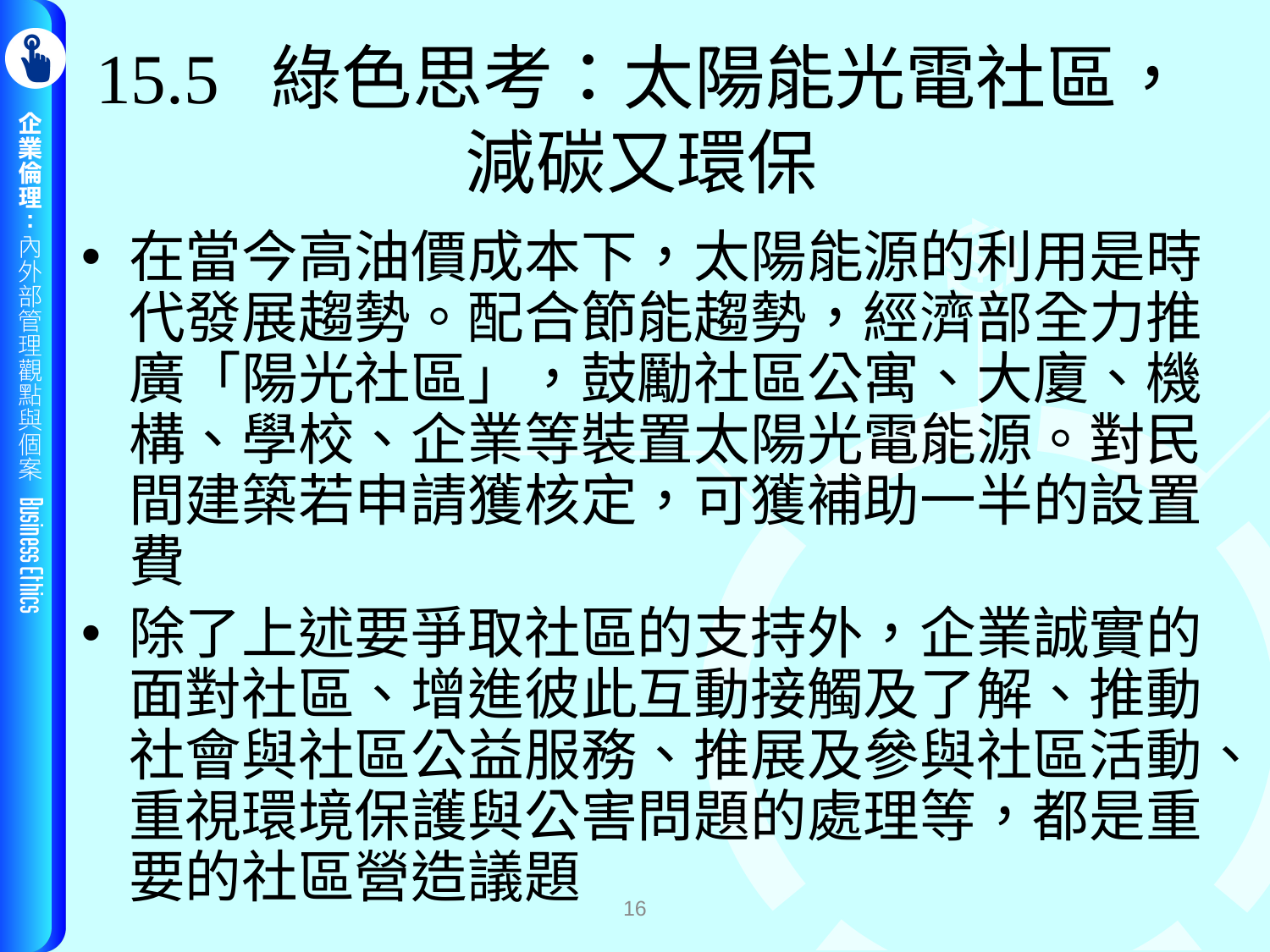

# 15.5  綠色思考：太陽能光電社區，減碳又環保
在當今高油價成本下，太陽能源的利用是時代發展趨勢。配合節能趨勢，經濟部全力推廣「陽光社區」，鼓勵社區公寓、大廈、機構、學校、企業等裝置太陽光電能源。對民間建築若申請獲核定，可獲補助一半的設置費
除了上述要爭取社區的支持外，企業誠實的面對社區、增進彼此互動接觸及了解、推動社會與社區公益服務、推展及參與社區活動、重視環境保護與公害問題的處理等，都是重要的社區營造議題
16